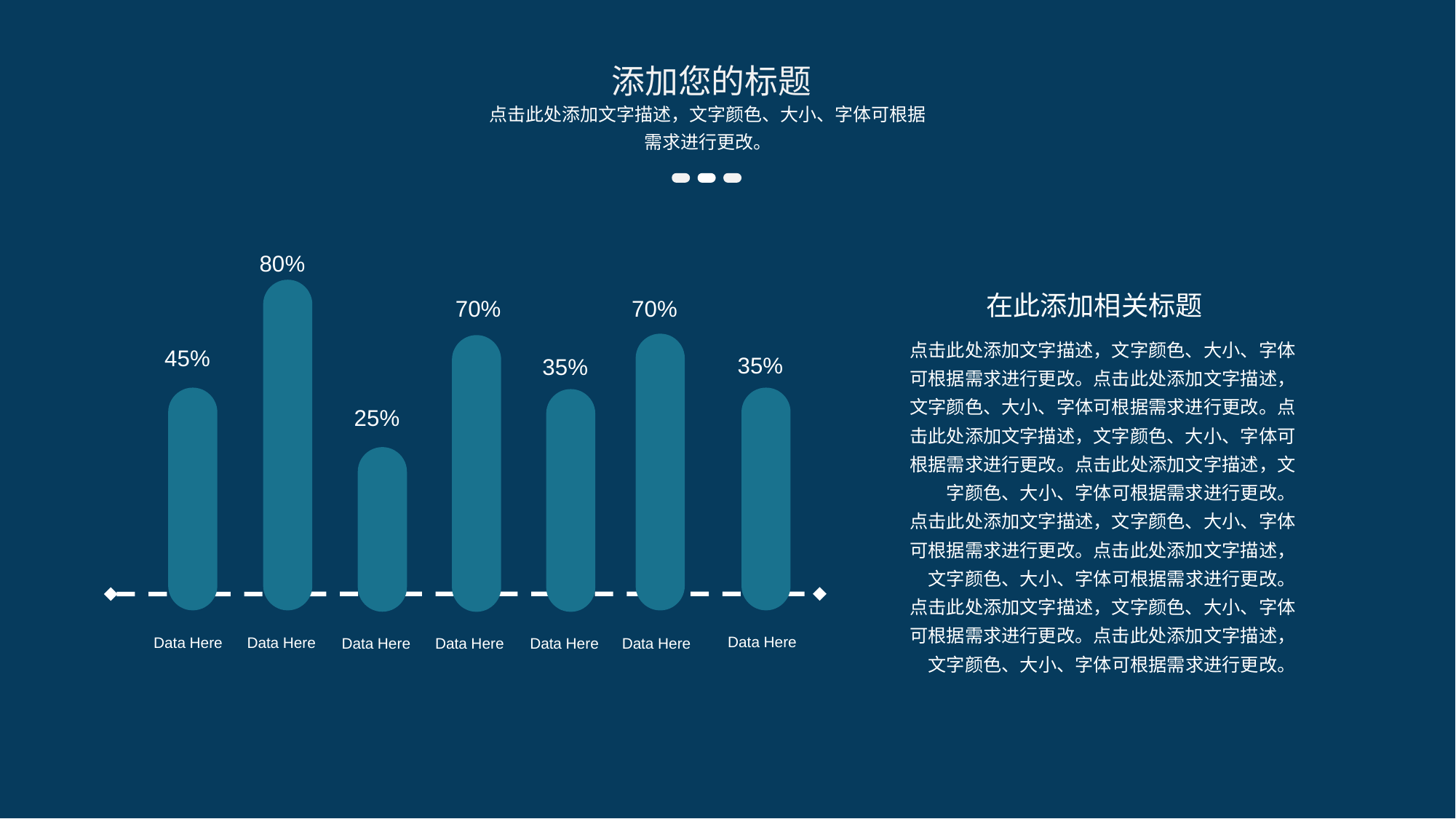

添加您的标题
点击此处添加文字描述，文字颜色、大小、字体可根据需求进行更改。

80%

Data Here
在此添加相关标题
点击此处添加文字描述，文字颜色、大小、字体可根据需求进行更改。点击此处添加文字描述，文字颜色、大小、字体可根据需求进行更改。点击此处添加文字描述，文字颜色、大小、字体可根据需求进行更改。点击此处添加文字描述，文字颜色、大小、字体可根据需求进行更改。
点击此处添加文字描述，文字颜色、大小、字体可根据需求进行更改。点击此处添加文字描述，文字颜色、大小、字体可根据需求进行更改。
点击此处添加文字描述，文字颜色、大小、字体可根据需求进行更改。点击此处添加文字描述，文字颜色、大小、字体可根据需求进行更改。

70%

Data Here
70%

Data Here
45%

Data Here
35%

Data Here
35%

Data Here
25%

Data Here